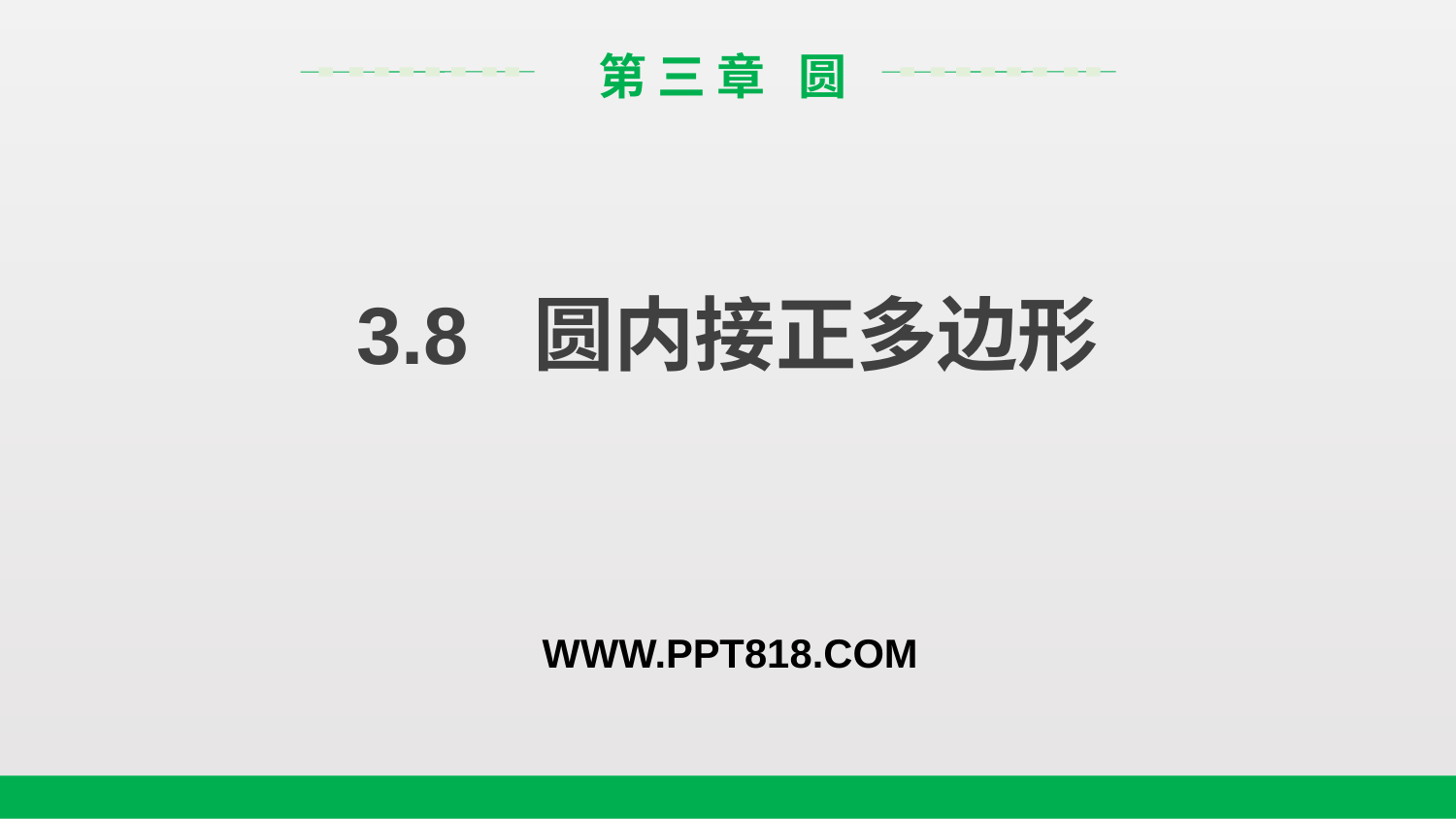

第 三 章   圆
3.8  圆内接正多边形
WWW.PPT818.COM